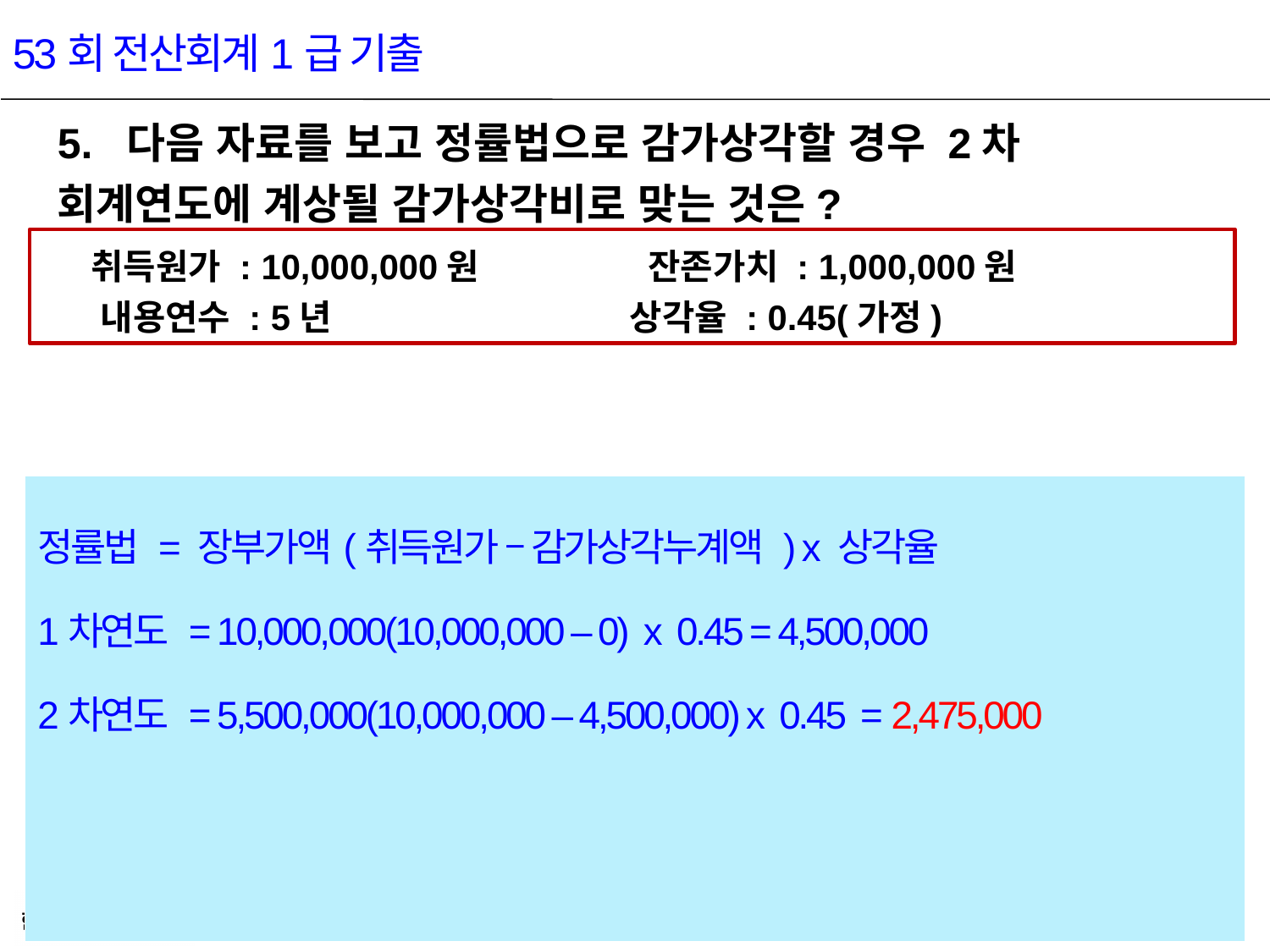

53회 전산회계1급 기출
5.  다음 자료를 보고 정률법으로 감가상각할 경우 2차 회계연도에 계상될 감가상각비로 맞는 것은?
     취득원가 : 10,000,000원                 잔존가치 : 1,000,000원
     내용연수 : 5년                              상각율 : 0.45(가정)
| 정률법 = 장부가액(취득원가 – 감가상각누계액 ) x 상각율 1차연도 = 10,000,000(10,000,000 – 0) x 0.45 = 4,500,000 2차연도 = 5,500,000(10,000,000 – 4,500,000) x 0.45 = 2,475,000 |
| --- |
31